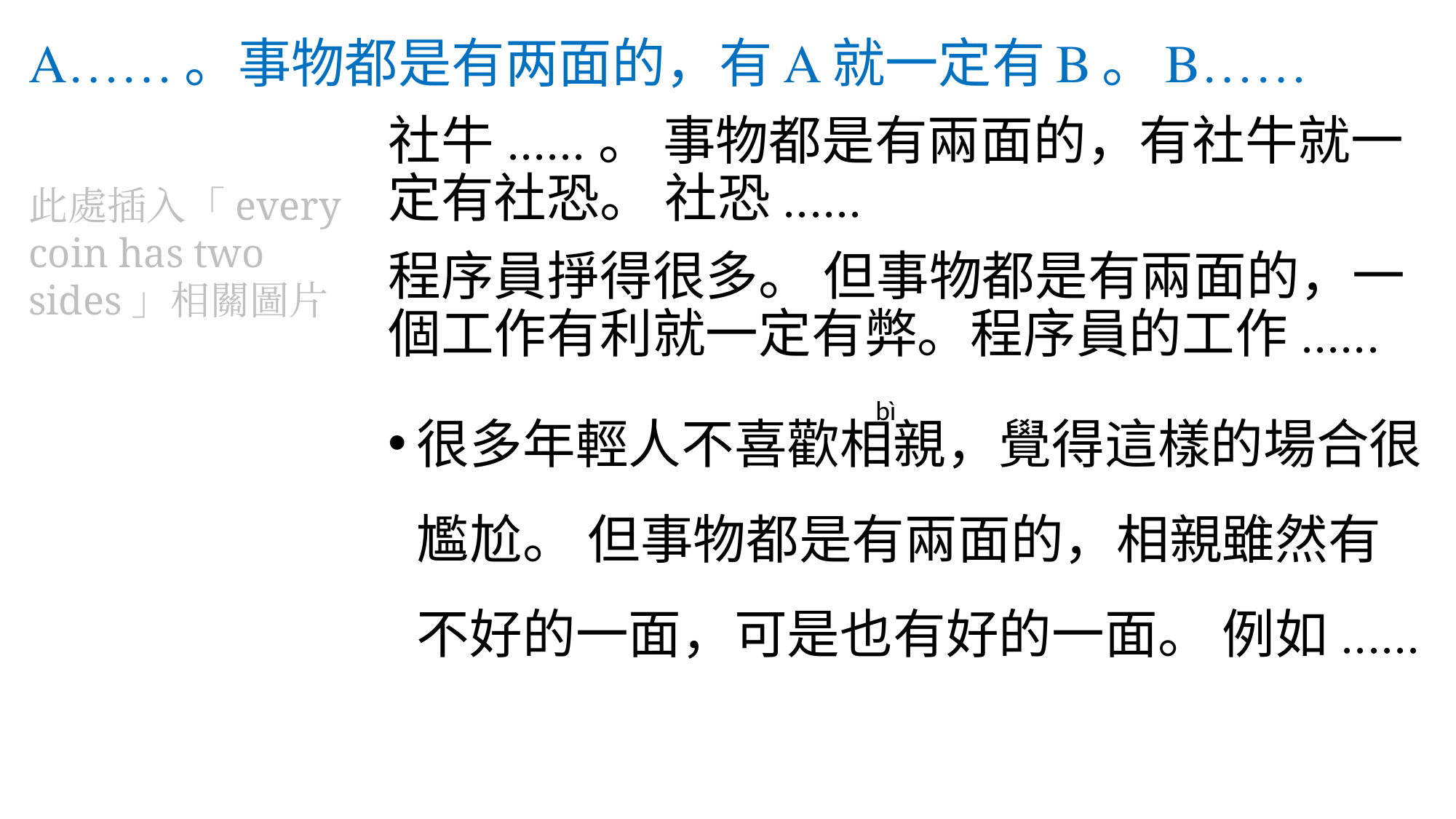

# A……。事物都是有两面的，有A就一定有B。B……
社牛......。 事物都是有兩面的，有社牛就一定有社恐。 社恐......
程序員掙得很多。 但事物都是有兩面的，一個工作有利就一定有弊。程序員的工作......
很多年輕人不喜歡相親，覺得這樣的場合很尷尬。 但事物都是有兩面的，相親雖然有不好的一面，可是也有好的一面。 例如......
此處插入「every coin has two sides」相關圖片
bì